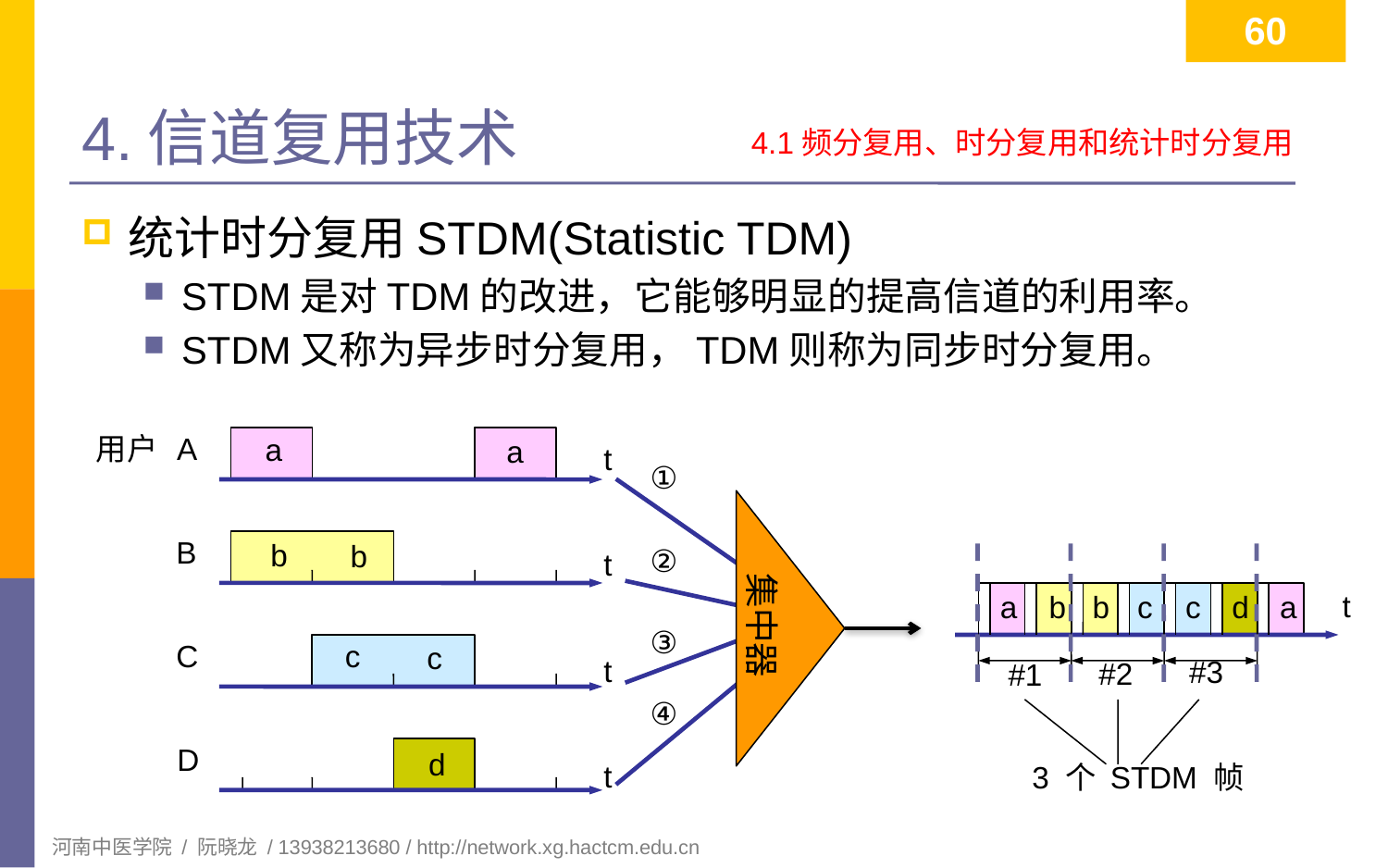

60
# 4.信道复用技术
4.1频分复用、时分复用和统计时分复用
统计时分复用STDM(Statistic TDM)
STDM是对TDM的改进，它能够明显的提高信道的利用率。
STDM又称为异步时分复用，TDM则称为同步时分复用。

用户
A
a
a

t
①

B
b
b

②
t

集中器
t

a
b
b
c
c
d
a

③

C
c
c

t
#3
#2

#1

④

D

d
t
3 个 STDM 帧